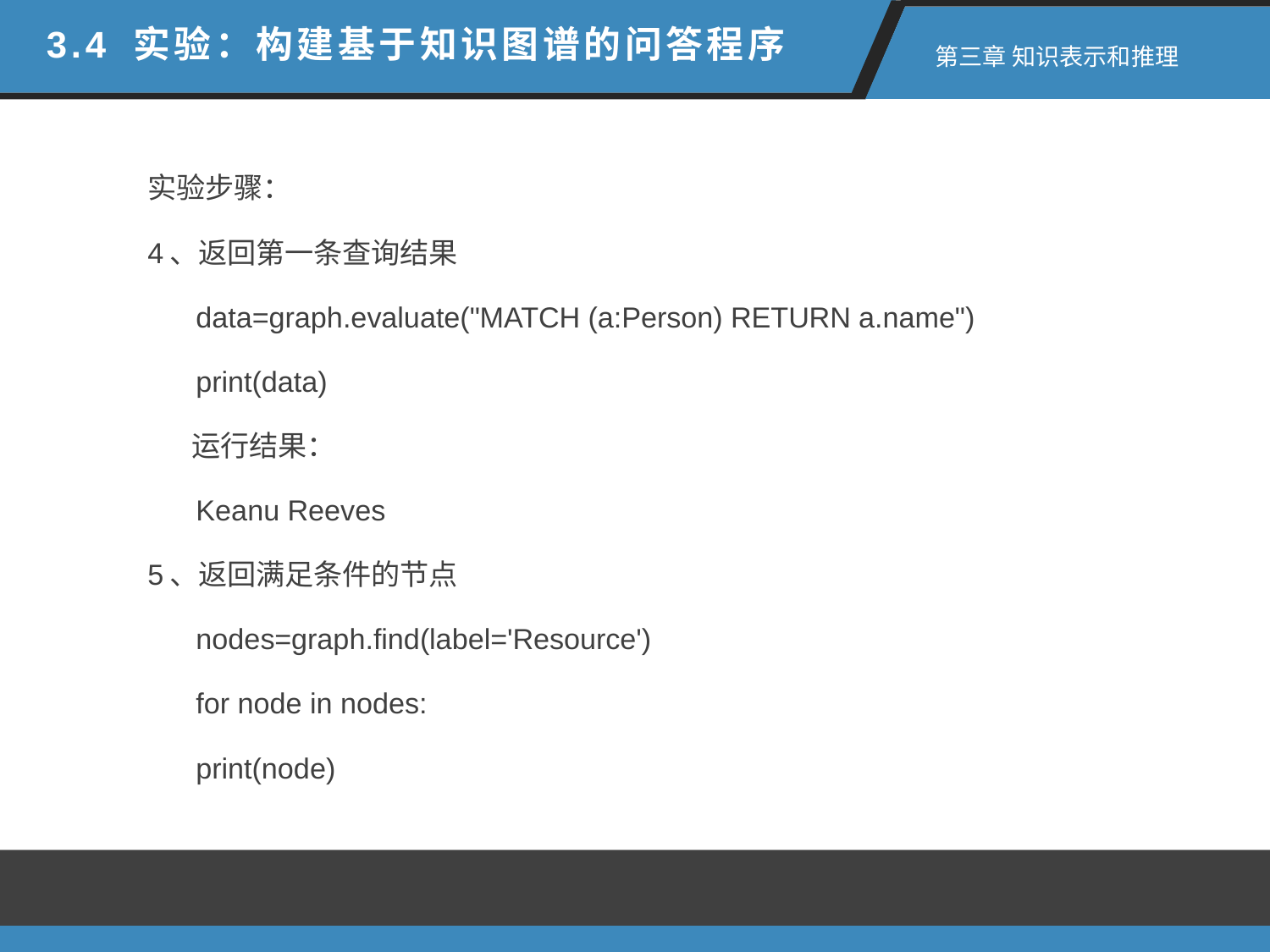

3.4 实验：构建基于知识图谱的问答程序
  第三章 知识表示和推理
实验步骤：
4、返回第一条查询结果
      data=graph.evaluate("MATCH (a:Person) RETURN a.name")
      print(data)
      运行结果：
      Keanu Reeves
5、返回满足条件的节点
      nodes=graph.find(label='Resource')
      for node in nodes:
      print(node)